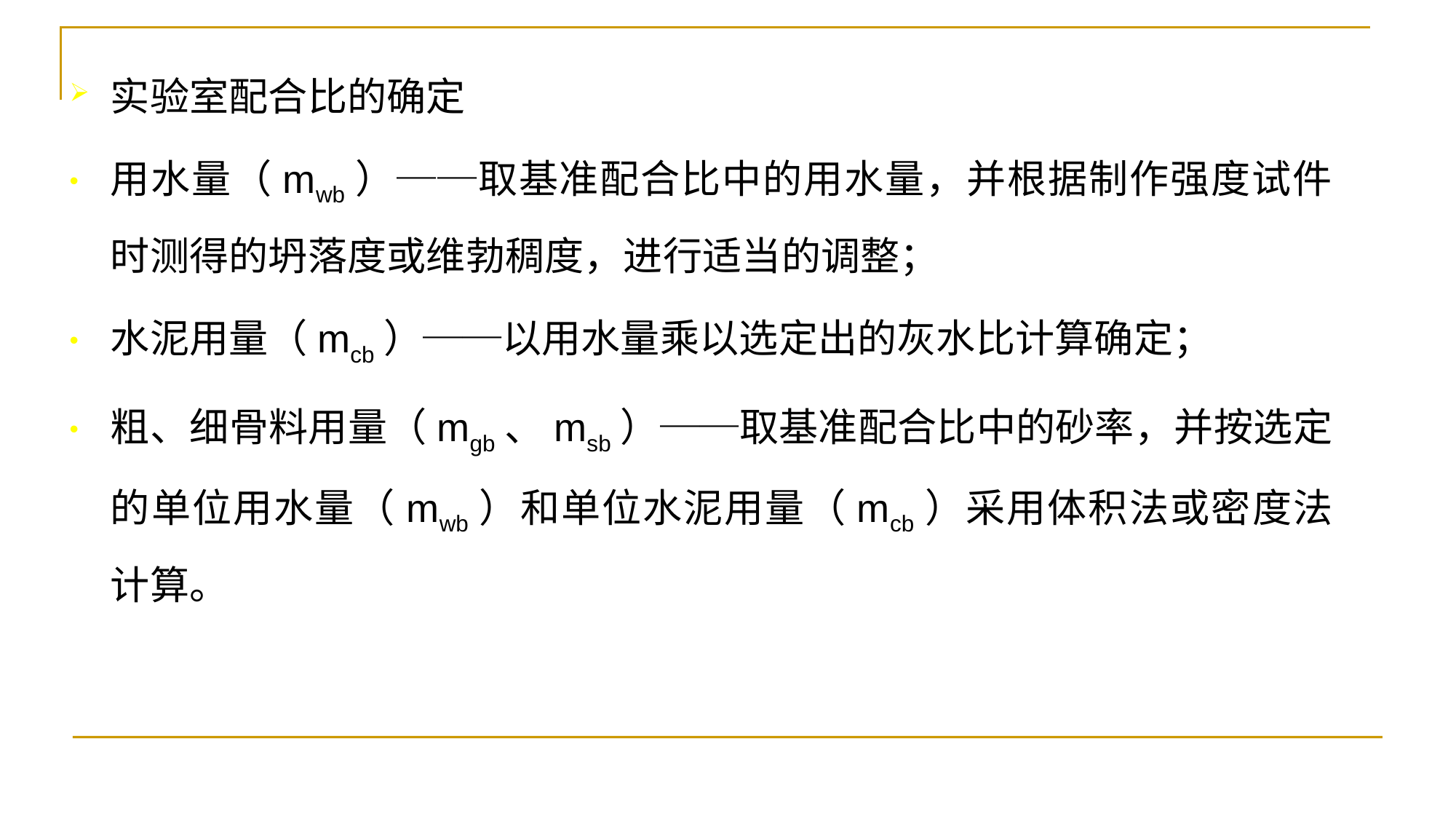

实验室配合比的确定
用水量（mwb）──取基准配合比中的用水量，并根据制作强度试件时测得的坍落度或维勃稠度，进行适当的调整；
水泥用量（mcb）──以用水量乘以选定出的灰水比计算确定；
粗、细骨料用量（mgb、msb）──取基准配合比中的砂率，并按选定的单位用水量（mwb）和单位水泥用量（mcb）采用体积法或密度法计算。